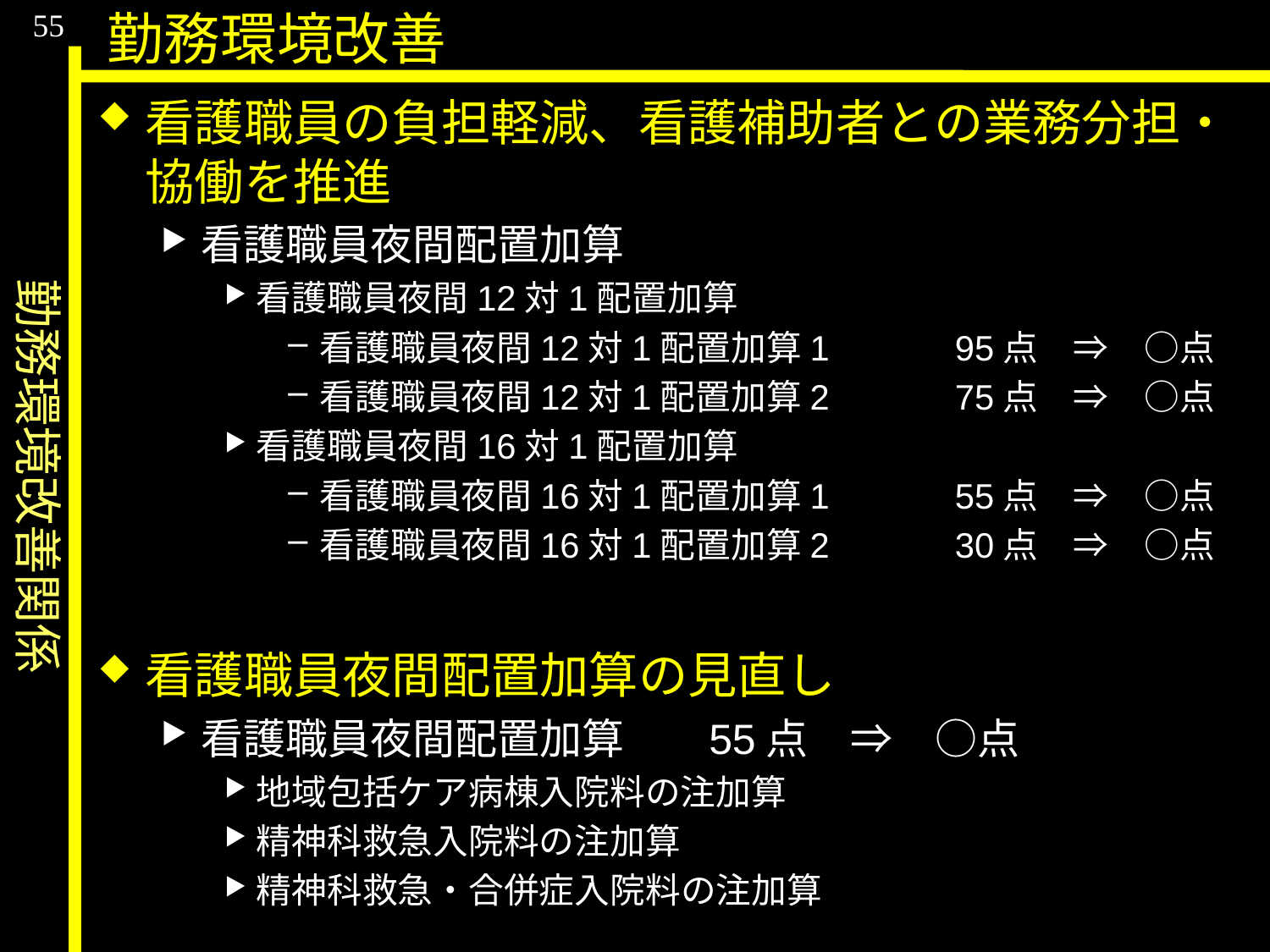

勤務環境改善関係
55
勤務環境改善

看護職員の負担軽減、看護補助者との業務分担・協働を推進
看護職員夜間配置加算
看護職員夜間12対1配置加算
看護職員夜間12対1配置加算1	95点　⇒　○点
看護職員夜間12対1配置加算2	75点　⇒　○点
看護職員夜間16対1配置加算
看護職員夜間16対1配置加算1	55点　⇒　○点
看護職員夜間16対1配置加算2	30点　⇒　○点

看護職員夜間配置加算の見直し
看護職員夜間配置加算	55点　⇒　○点
地域包括ケア病棟入院料の注加算
精神科救急入院料の注加算
精神科救急・合併症入院料の注加算